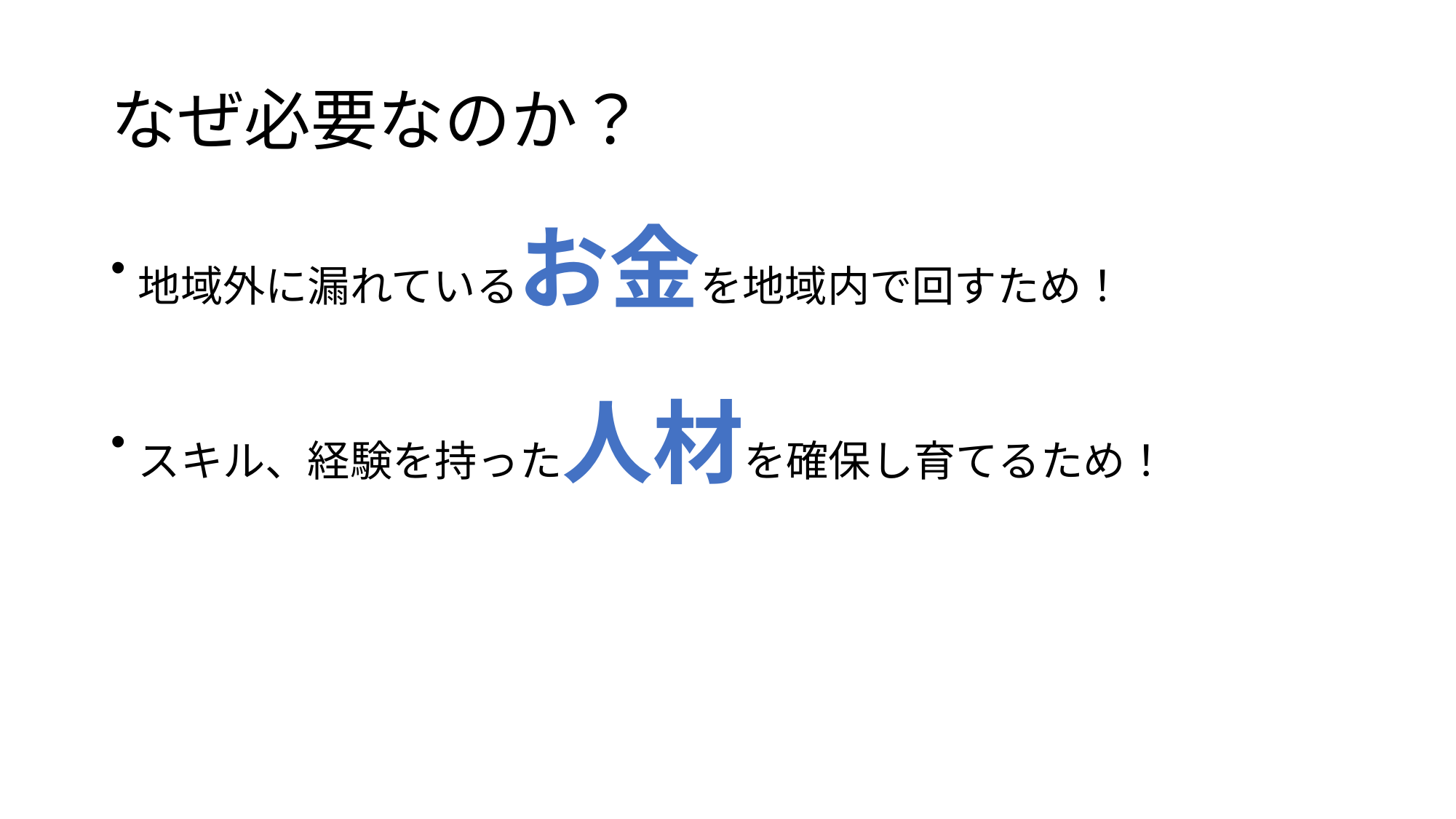

# なぜ必要なのか？
地域外に漏れているお金を地域内で回すため！

スキル、経験を持った人材を確保し育てるため！